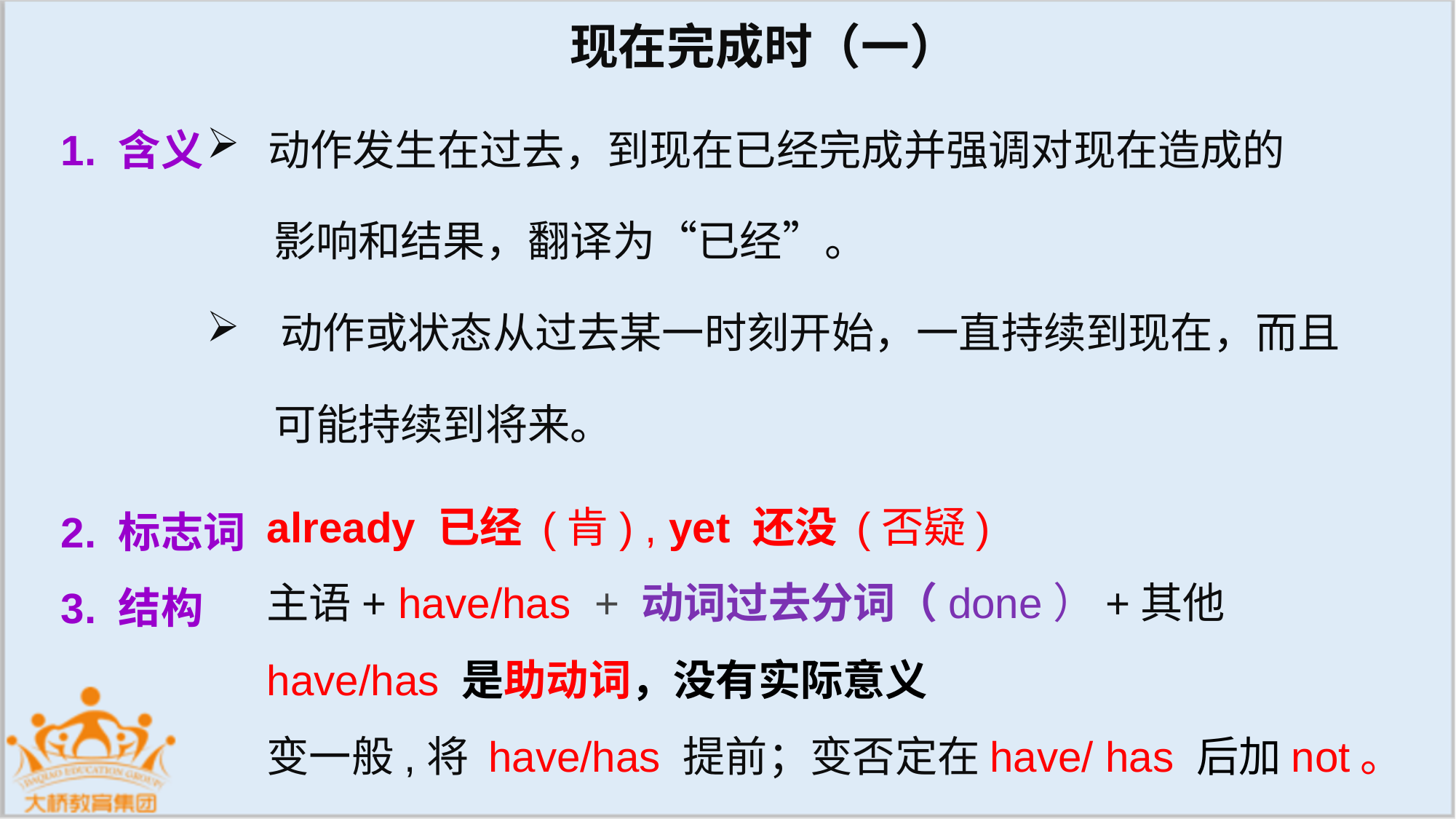

现在完成时（一）
1. 含义

2. 标志词
3. 结构
动作发生在过去，到现在已经完成并强调对现在造成的
      影响和结果，翻译为“已经”。
 动作或状态从过去某一时刻开始，一直持续到现在，而且
      可能持续到将来。
already 已经 (肯) , yet 还没 (否疑)
主语+ have/has  + 动词过去分词（done）+其他
have/has 是助动词，没有实际意义
变一般,将 have/has 提前；变否定在have/ has 后加not。